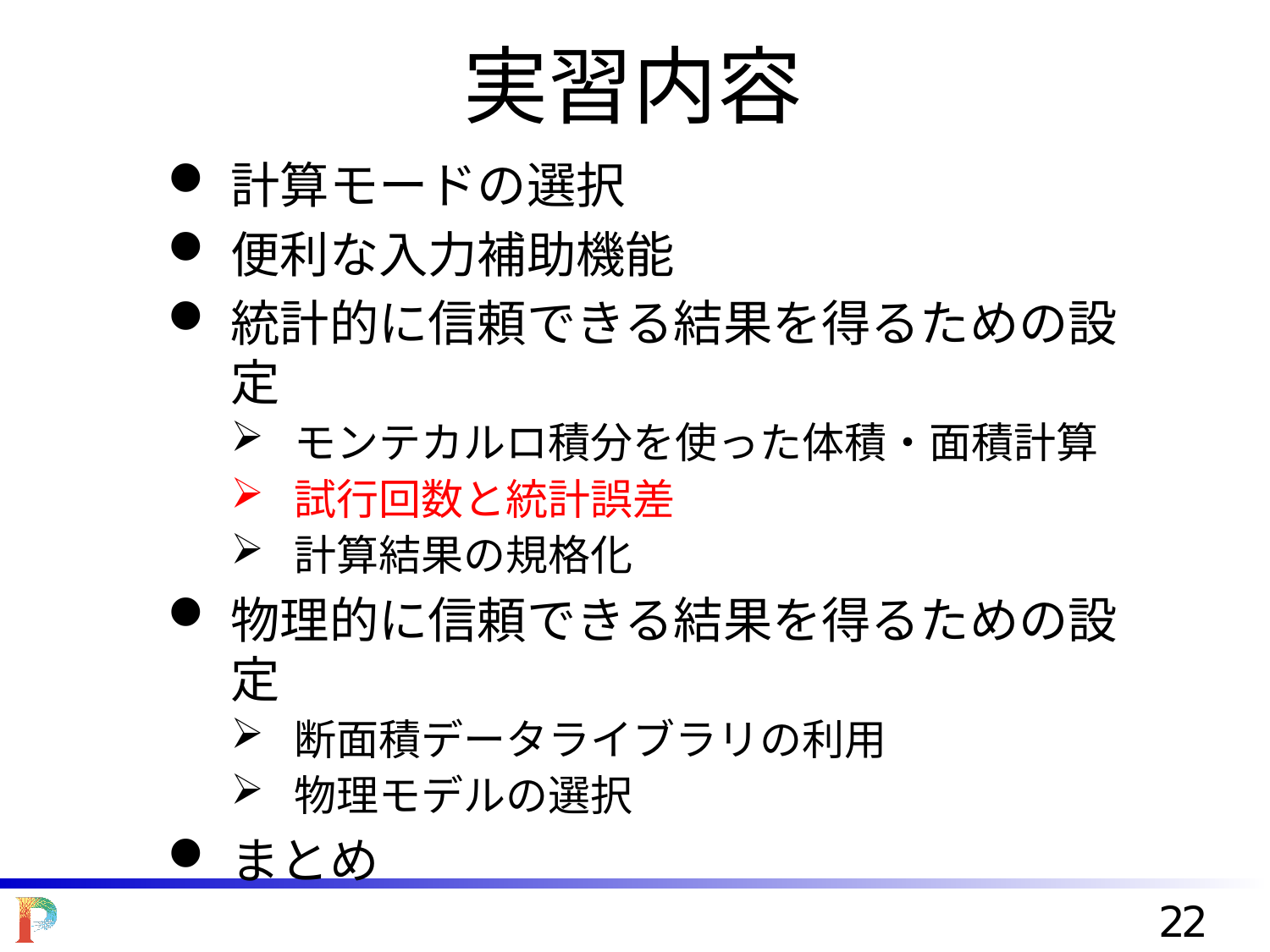

実習内容
計算モードの選択
便利な入力補助機能
統計的に信頼できる結果を得るための設定
モンテカルロ積分を使った体積・面積計算
試行回数と統計誤差
計算結果の規格化
物理的に信頼できる結果を得るための設定
断面積データライブラリの利用
物理モデルの選択
まとめ